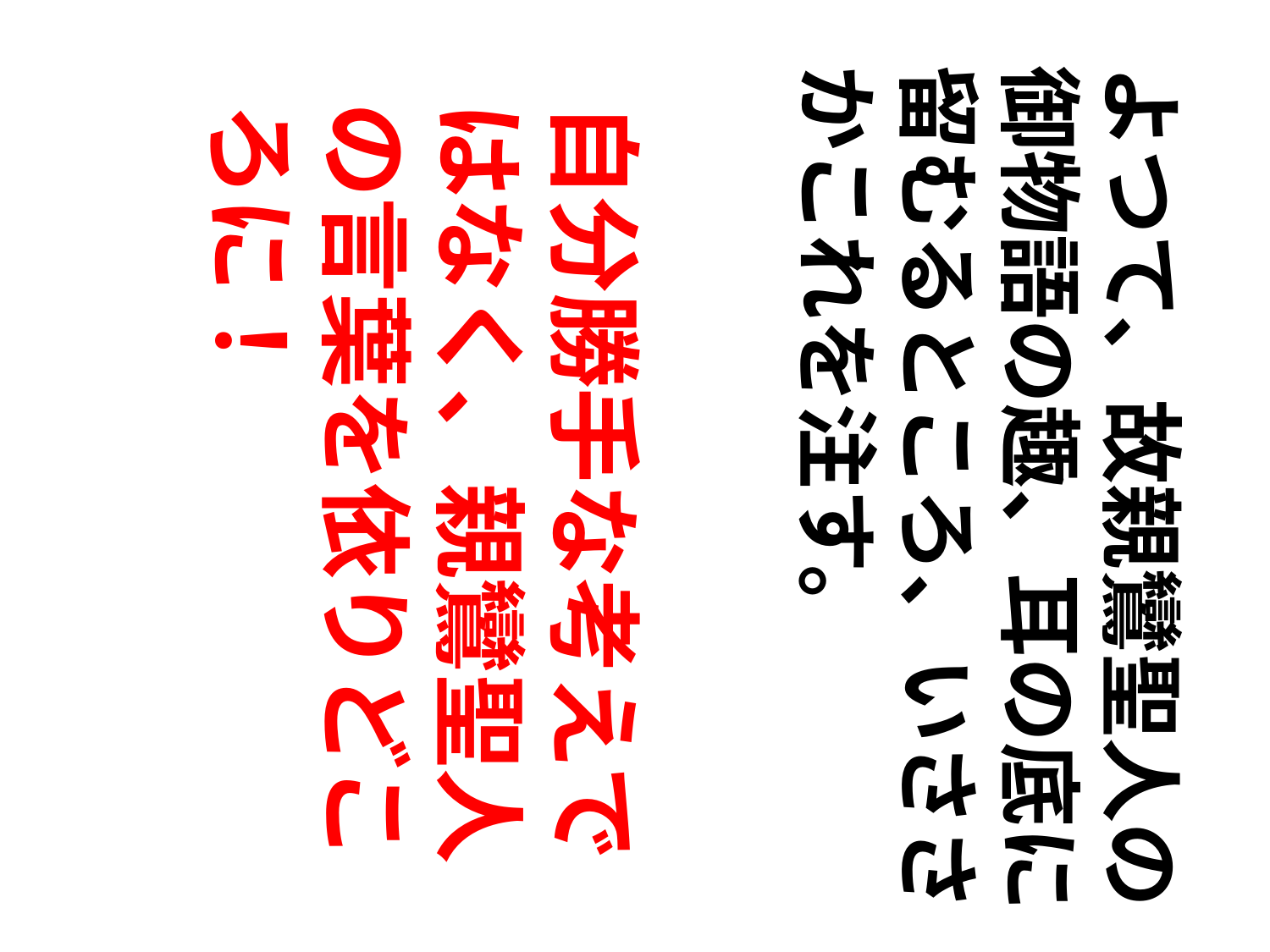

よつて、故親鸞聖人の御物語の趣、耳の底に留むるところ、いささかこれを注す。

自分勝手な考えではなく、親鸞聖人の言葉を依りどころに！